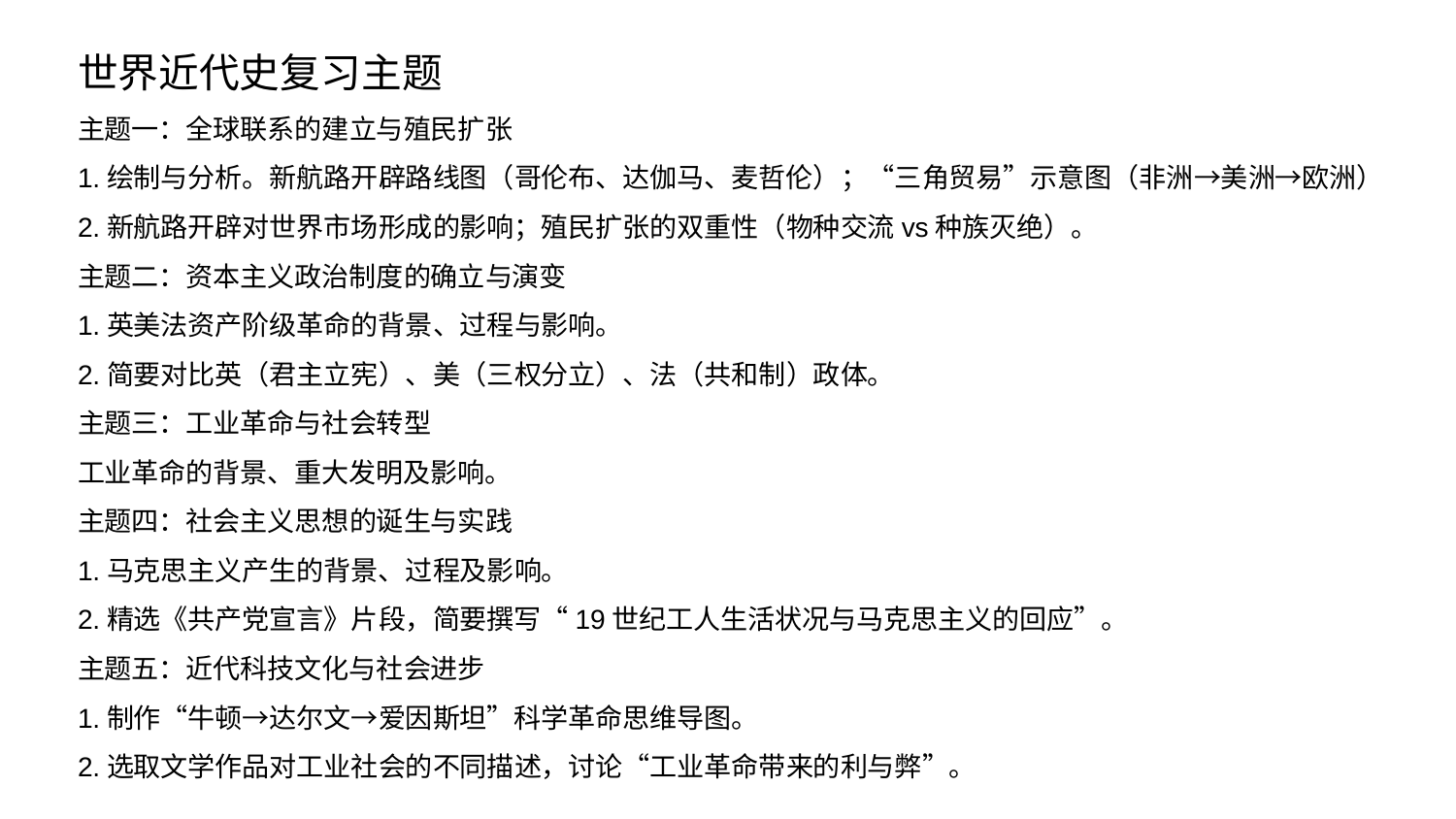

世界近代史复习主题
主题一：全球联系的建立与殖民扩张
1.绘制与分析。新航路开辟路线图（哥伦布、达伽马、麦哲伦）；“三角贸易”示意图（非洲→美洲→欧洲）
2.新航路开辟对世界市场形成的影响；殖民扩张的双重性（物种交流vs种族灭绝）。
主题二：资本主义政治制度的确立与演变
1.英美法资产阶级革命的背景、过程与影响。
2.简要对比英（君主立宪）、美（三权分立）、法（共和制）政体。
主题三：工业革命与社会转型
工业革命的背景、重大发明及影响。
主题四：社会主义思想的诞生与实践
1.马克思主义产生的背景、过程及影响。
2.精选《共产党宣言》片段，简要撰写“19世纪工人生活状况与马克思主义的回应”。
主题五：近代科技文化与社会进步
1.制作“牛顿→达尔文→爱因斯坦”科学革命思维导图。
2.选取文学作品对工业社会的不同描述，讨论“工业革命带来的利与弊”。